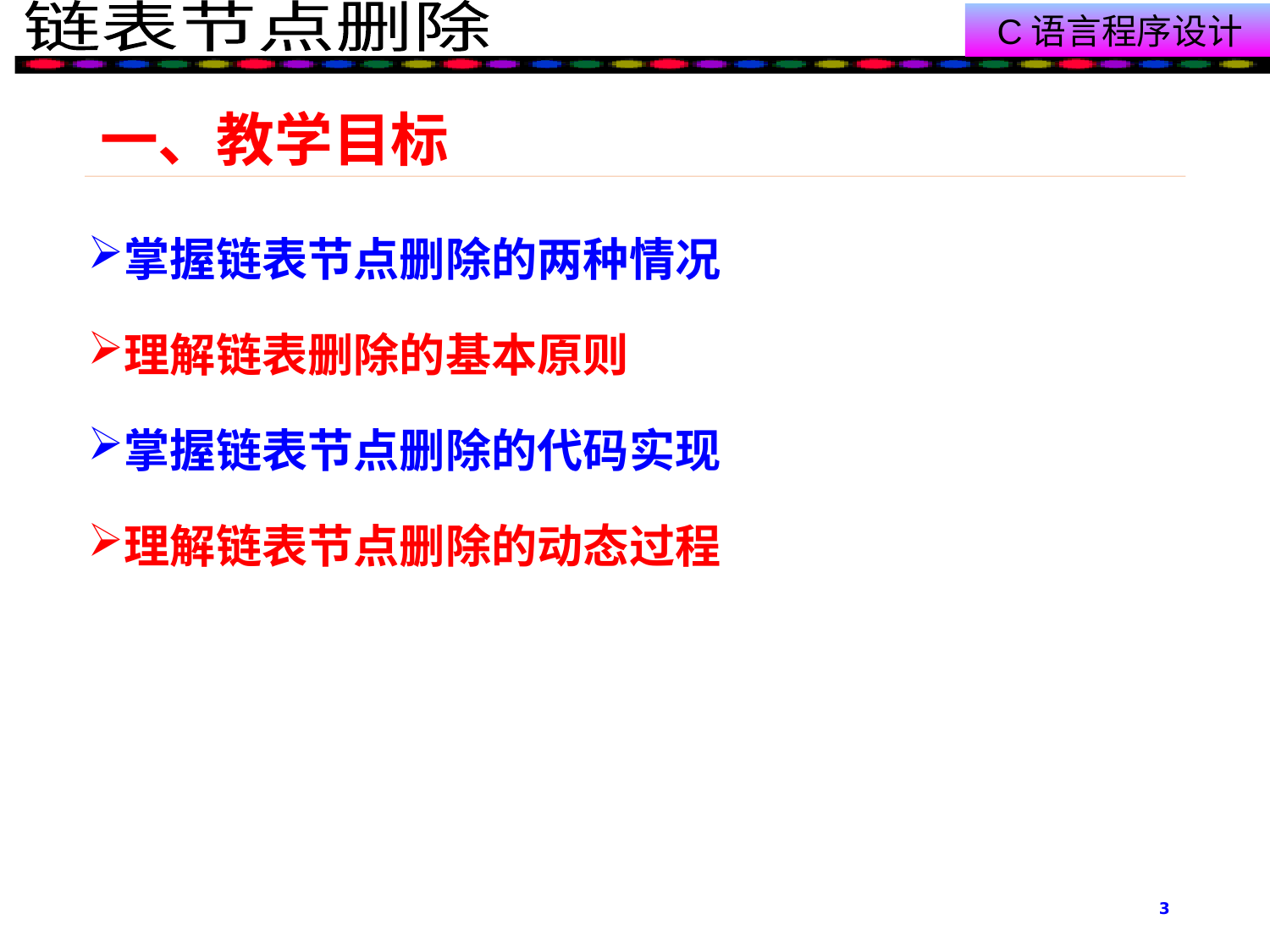

# 一、教学目标
掌握链表节点删除的两种情况
理解链表删除的基本原则
掌握链表节点删除的代码实现
理解链表节点删除的动态过程

3